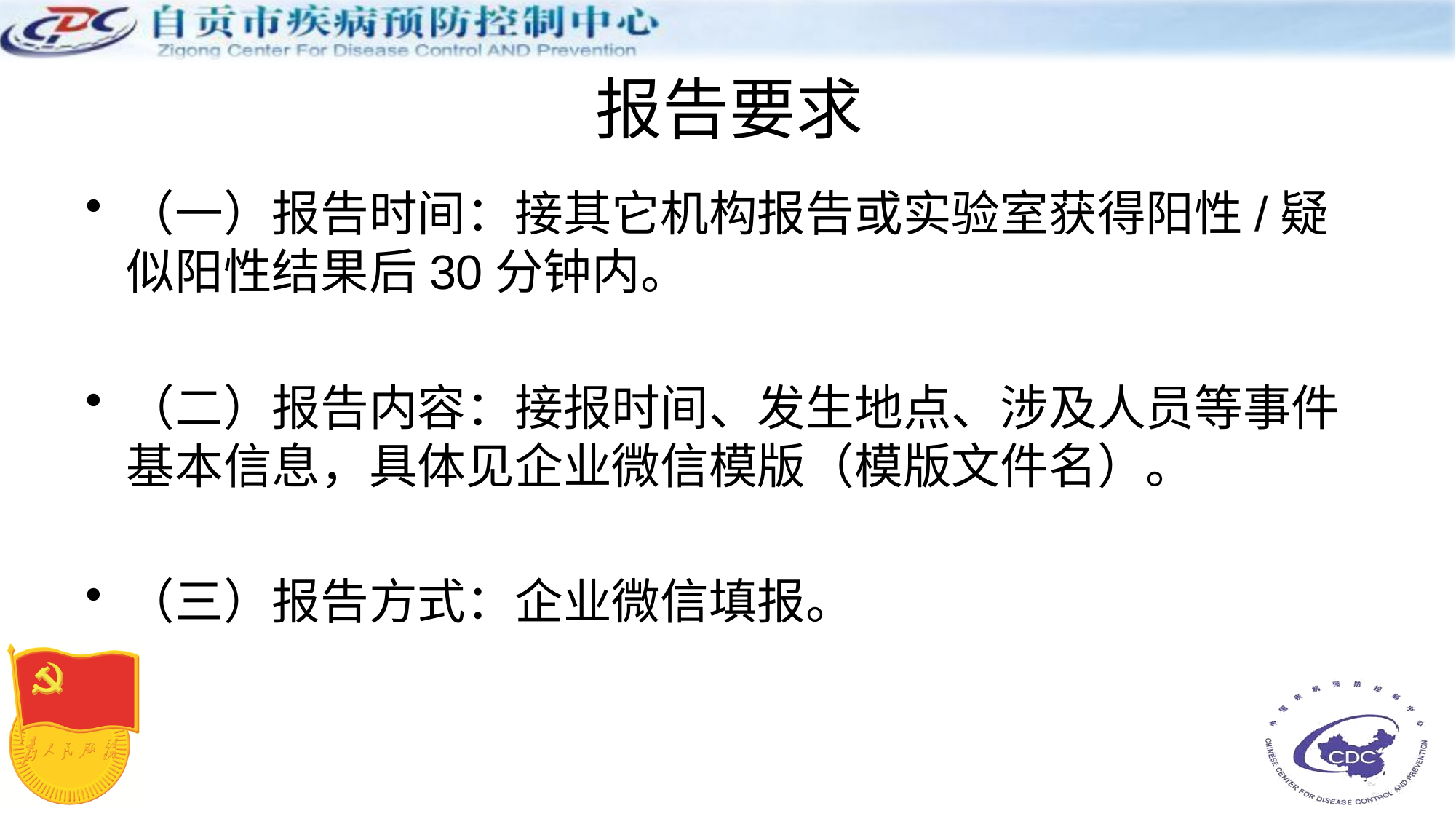

# 报告要求
（一）报告时间：接其它机构报告或实验室获得阳性/疑似阳性结果后30分钟内。

（二）报告内容：接报时间、发生地点、涉及人员等事件基本信息，具体见企业微信模版（模版文件名）。

（三）报告方式：企业微信填报。